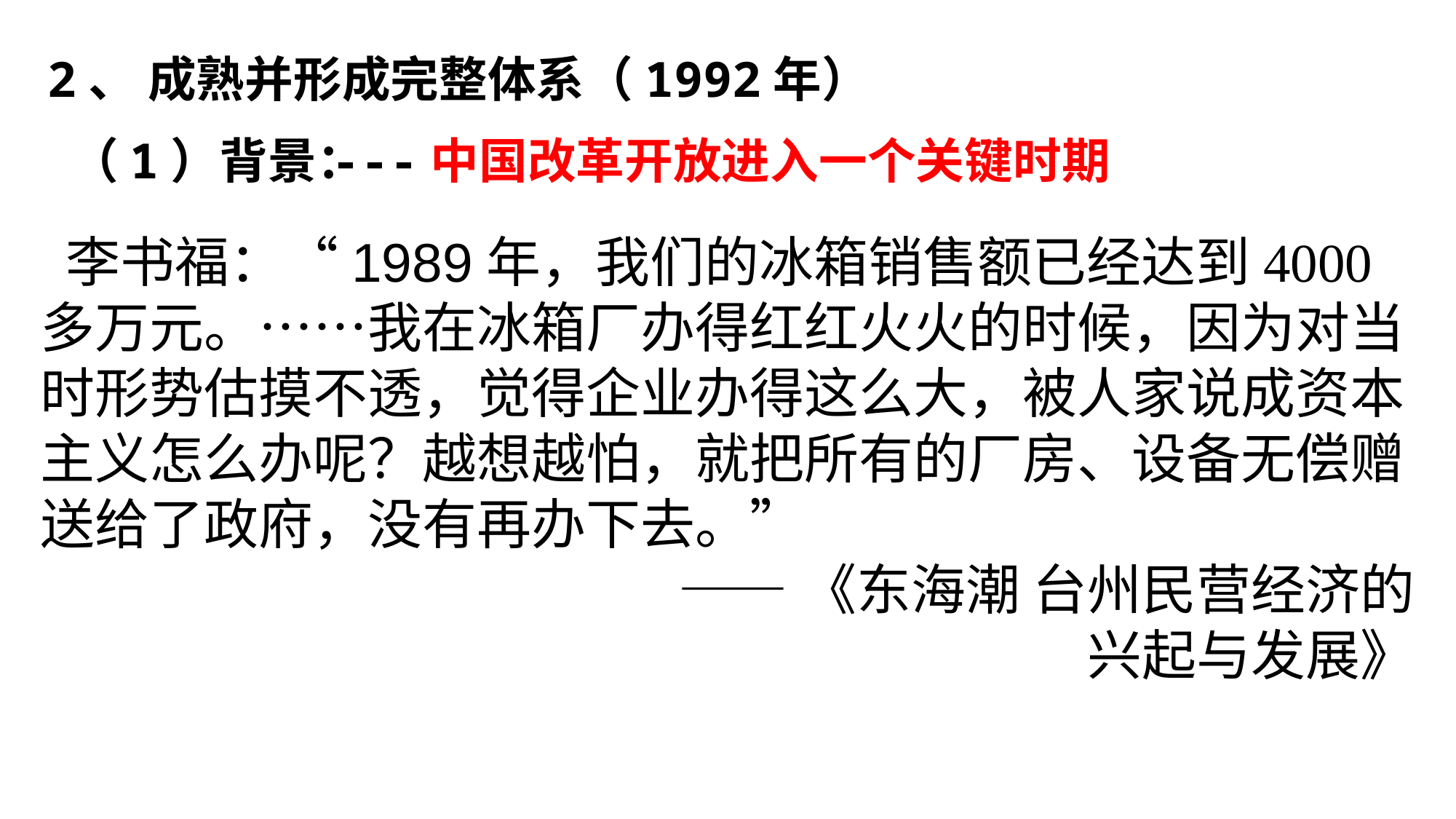

2、 成熟并形成完整体系（1992年）
---中国改革开放进入一个关键时期
（1）背景：
 李书福：“1989年，我们的冰箱销售额已经达到4000多万元。……我在冰箱厂办得红红火火的时候，因为对当时形势估摸不透，觉得企业办得这么大，被人家说成资本主义怎么办呢？越想越怕，就把所有的厂房、设备无偿赠送给了政府，没有再办下去。”                                                   ——《东海潮 台州民营经济的兴起与发展》